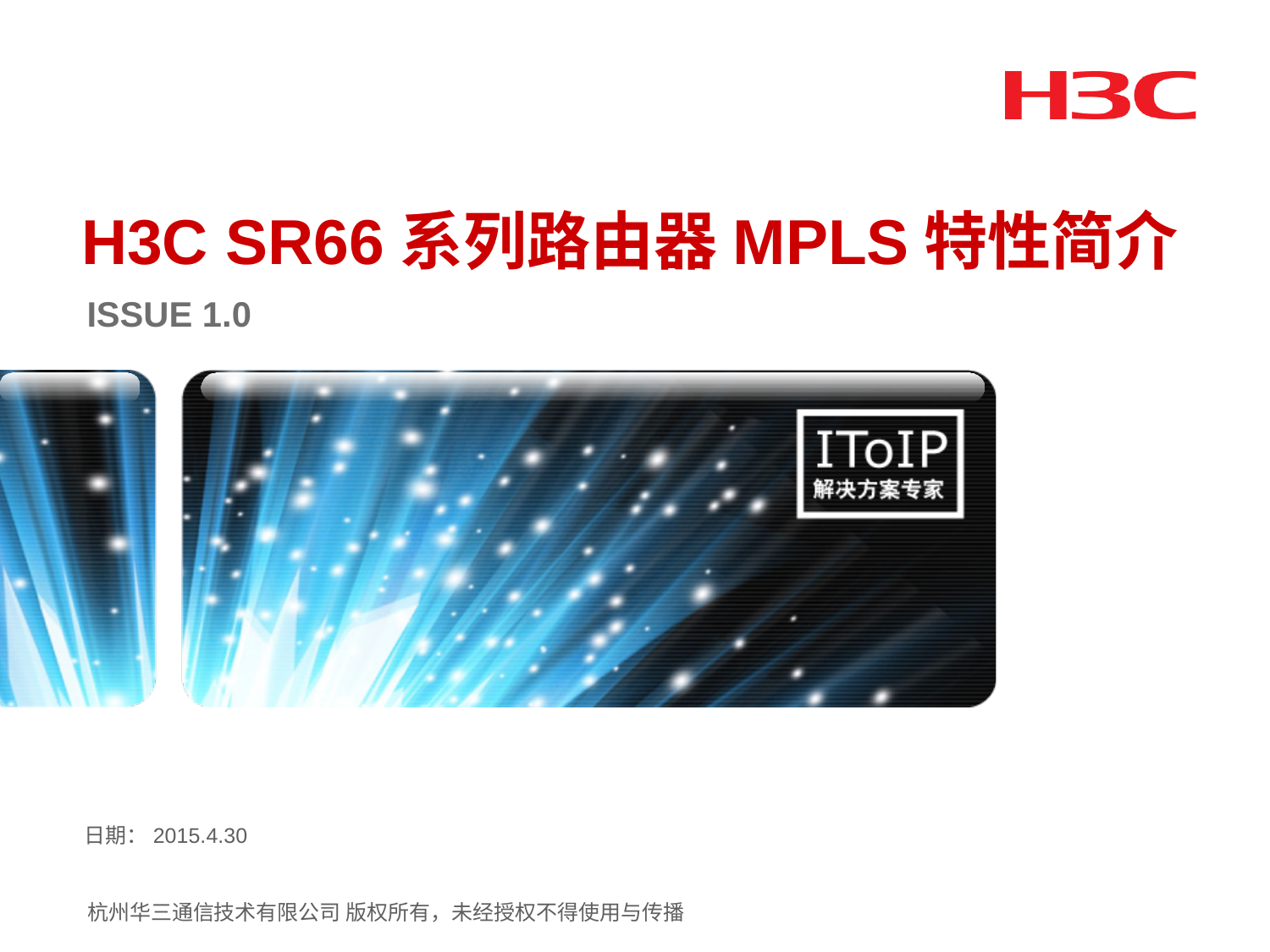

H3C SR66系列路由器MPLS特性简介
ISSUE 1.0
日期：2015.4.30
杭州华三通信技术有限公司 版权所有，未经授权不得使用与传播